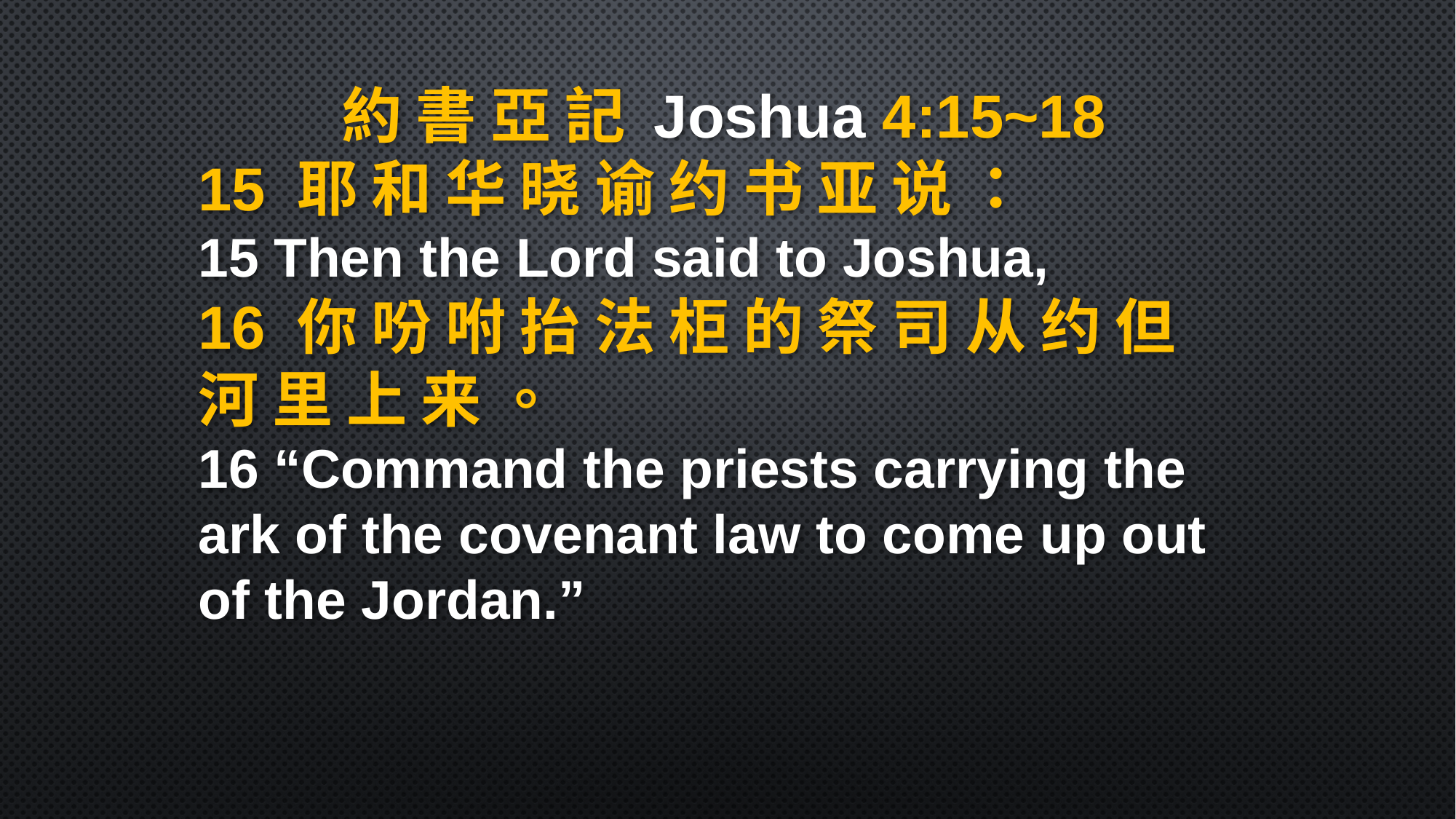

約 書 亞 記 Joshua 4:15~18
15 耶 和 华 晓 谕 约 书 亚 说 ：
15 Then the Lord said to Joshua,
16 你 吩 咐 抬 法 柜 的 祭 司 从 约 但 河 里 上 来 。
16 “Command the priests carrying the ark of the covenant law to come up out of the Jordan.”